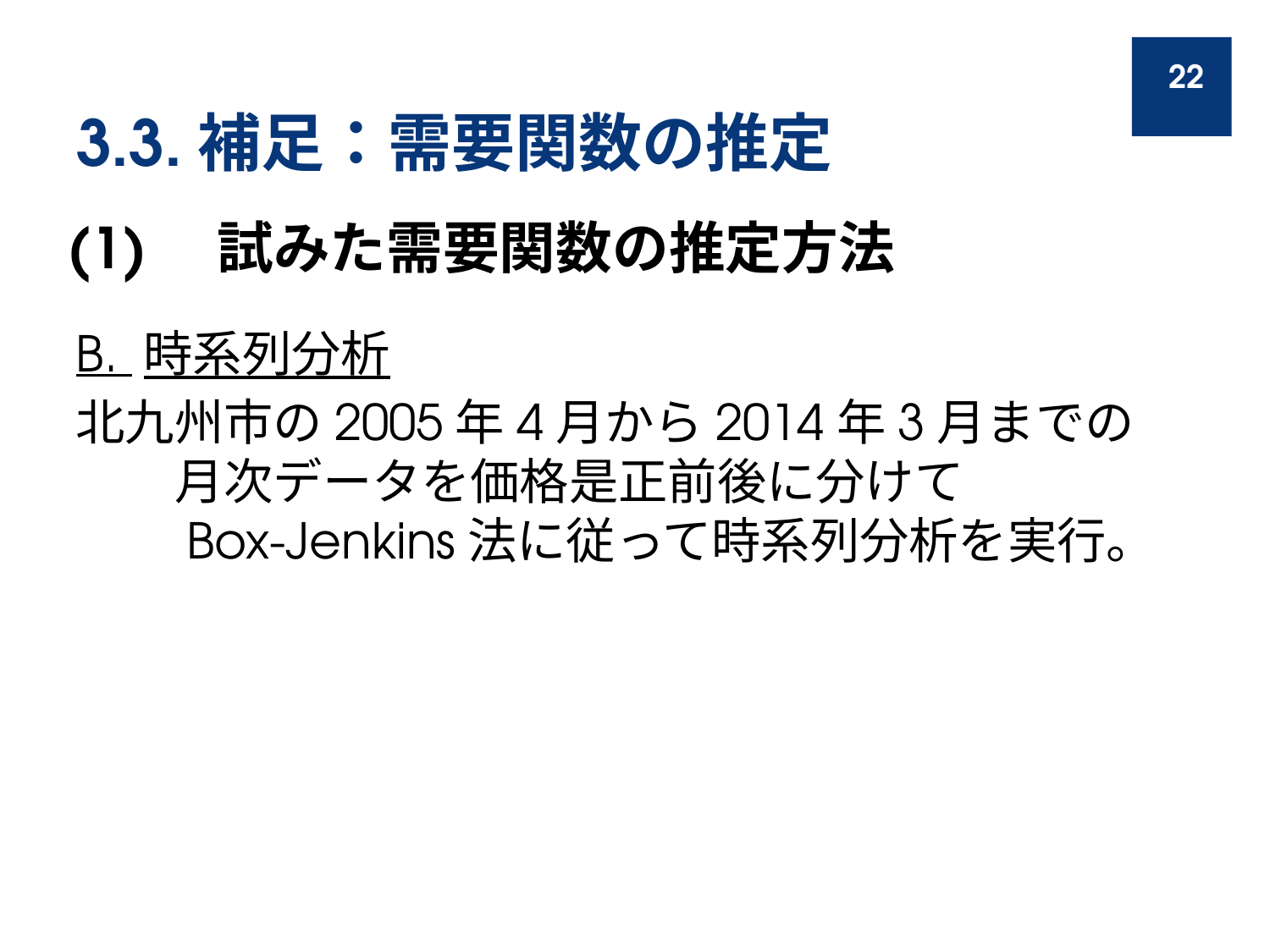

22
# 3.3.補足：需要関数の推定
(1)　試みた需要関数の推定方法
B. 時系列分析
北九州市の2005年4月から2014年3月までの　　　月次データを価格是正前後に分けて　　　　　　Box-Jenkins法に従って時系列分析を実行。